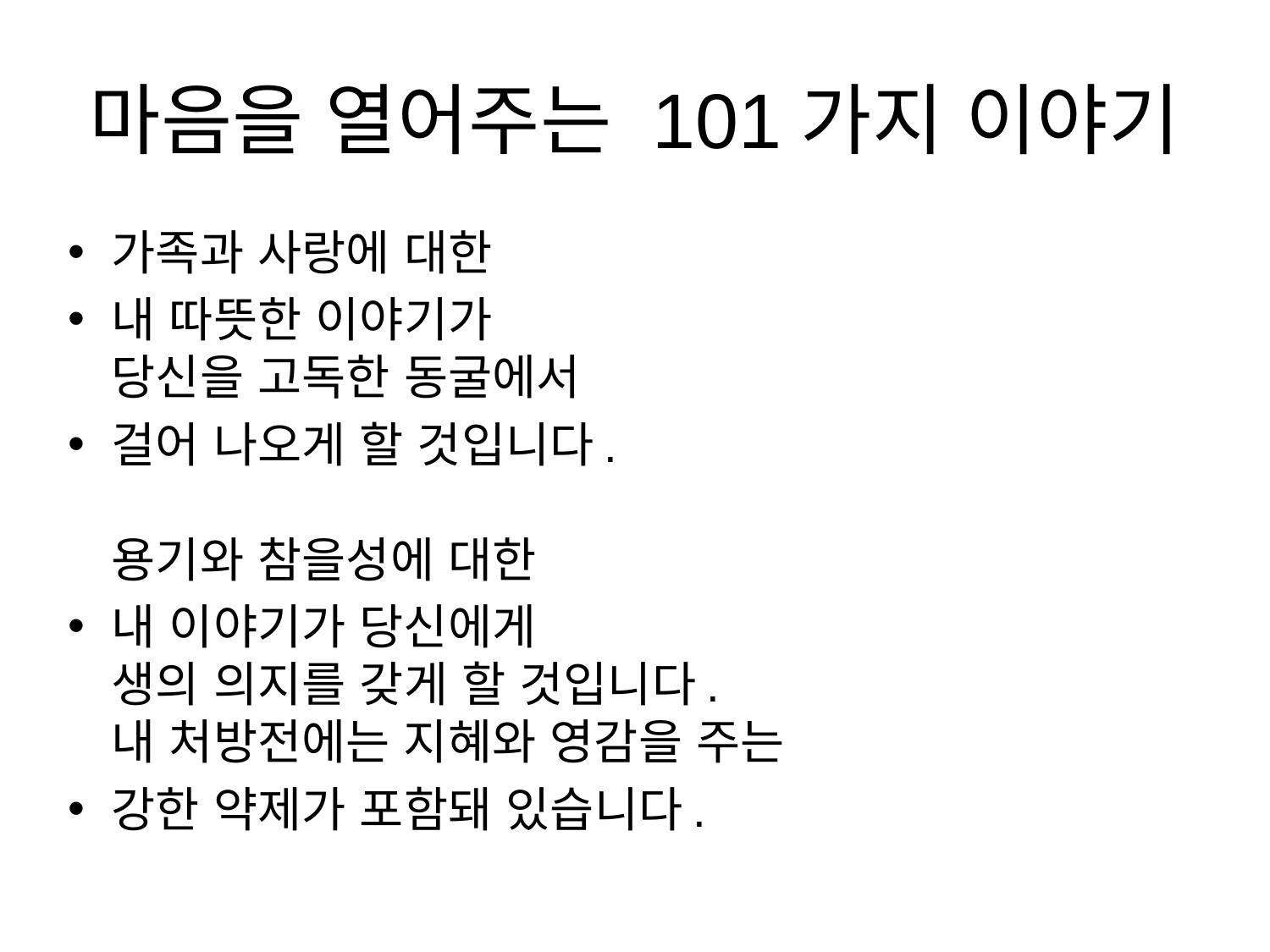

# 마음을 열어주는 101가지 이야기
가족과 사랑에 대한
내 따뜻한 이야기가
당신을 고독한 동굴에서
걸어 나오게 할 것입니다.
용기와 참을성에 대한
내 이야기가 당신에게
생의 의지를 갖게 할 것입니다.
내 처방전에는 지혜와 영감을 주는
강한 약제가 포함돼 있습니다.